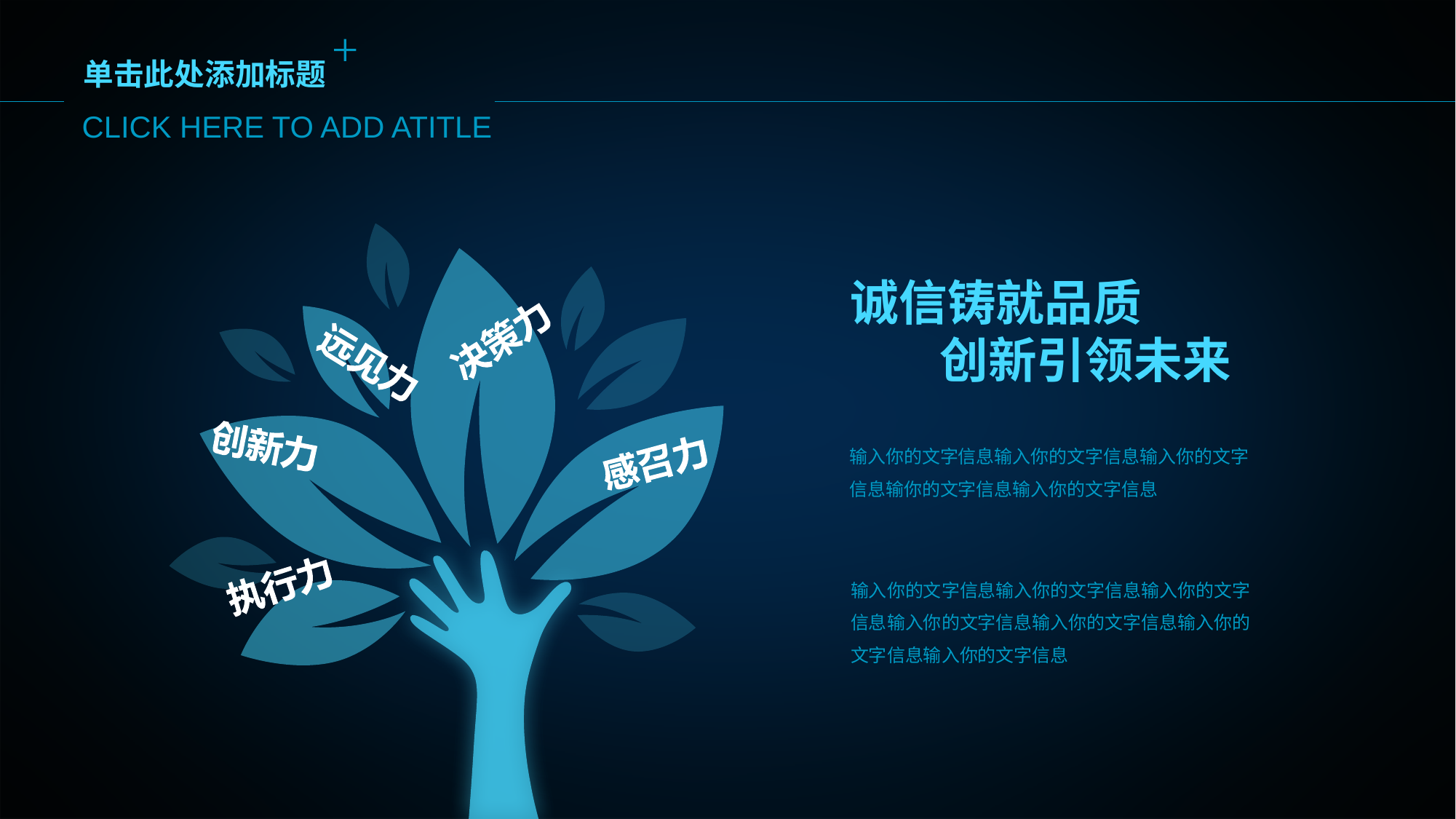

CLICK HERE TO ADD ATITLE
单击此处添加标题

诚信铸就品质
       创新引领未来

输入你的文字信息输入你的文字信息输入你的文字信息输你的文字信息输入你的文字信息

输入你的文字信息输入你的文字信息输入你的文字信息输入你的文字信息输入你的文字信息输入你的文字信息输入你的文字信息